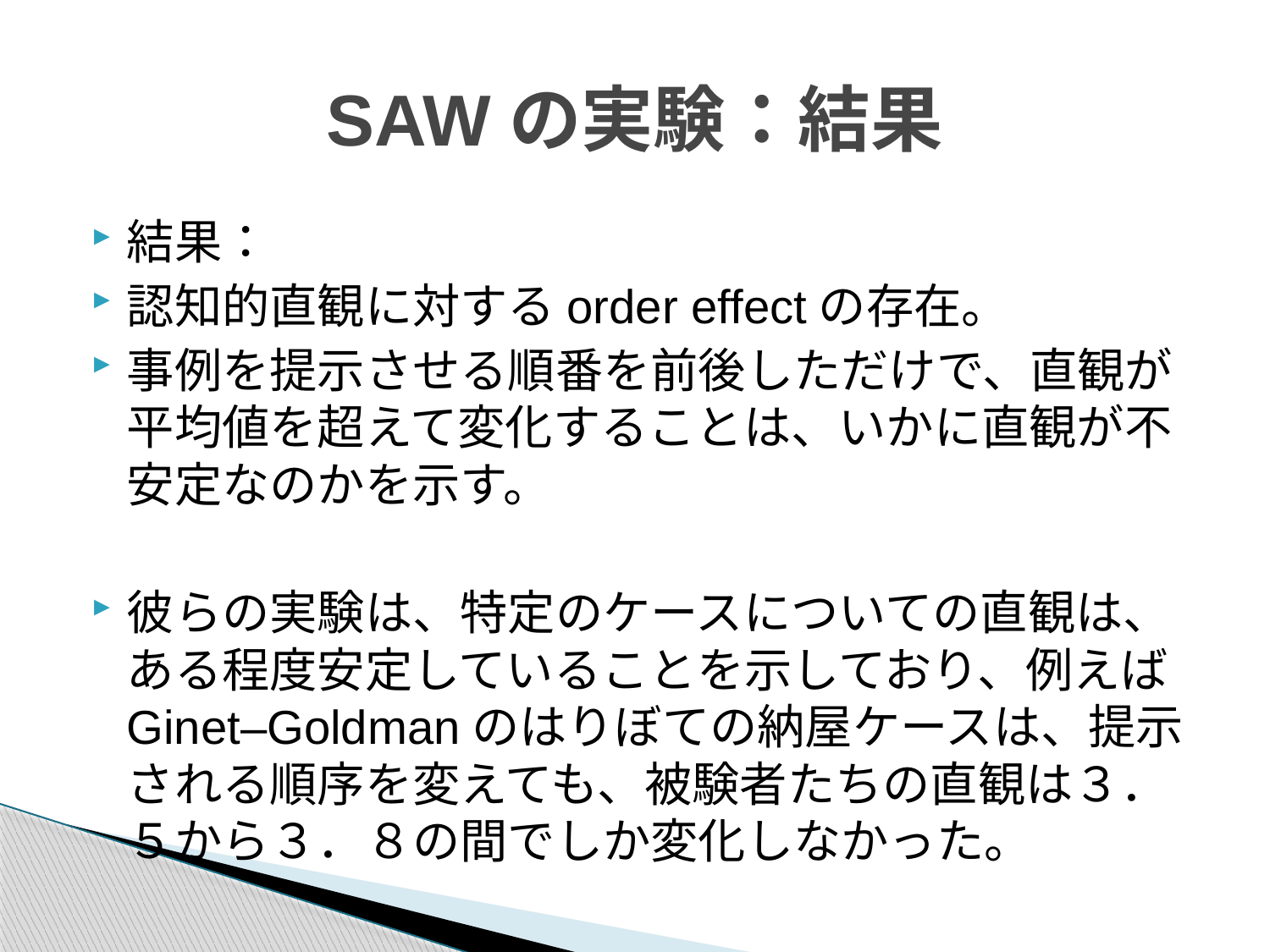

# SAWの実験：結果
結果：
認知的直観に対するorder effectの存在。
事例を提示させる順番を前後しただけで、直観が平均値を超えて変化することは、いかに直観が不安定なのかを示す。

彼らの実験は、特定のケースについての直観は、ある程度安定していることを示しており、例えばGinet–Goldmanのはりぼての納屋ケースは、提示される順序を変えても、被験者たちの直観は３．５から３．８の間でしか変化しなかった。